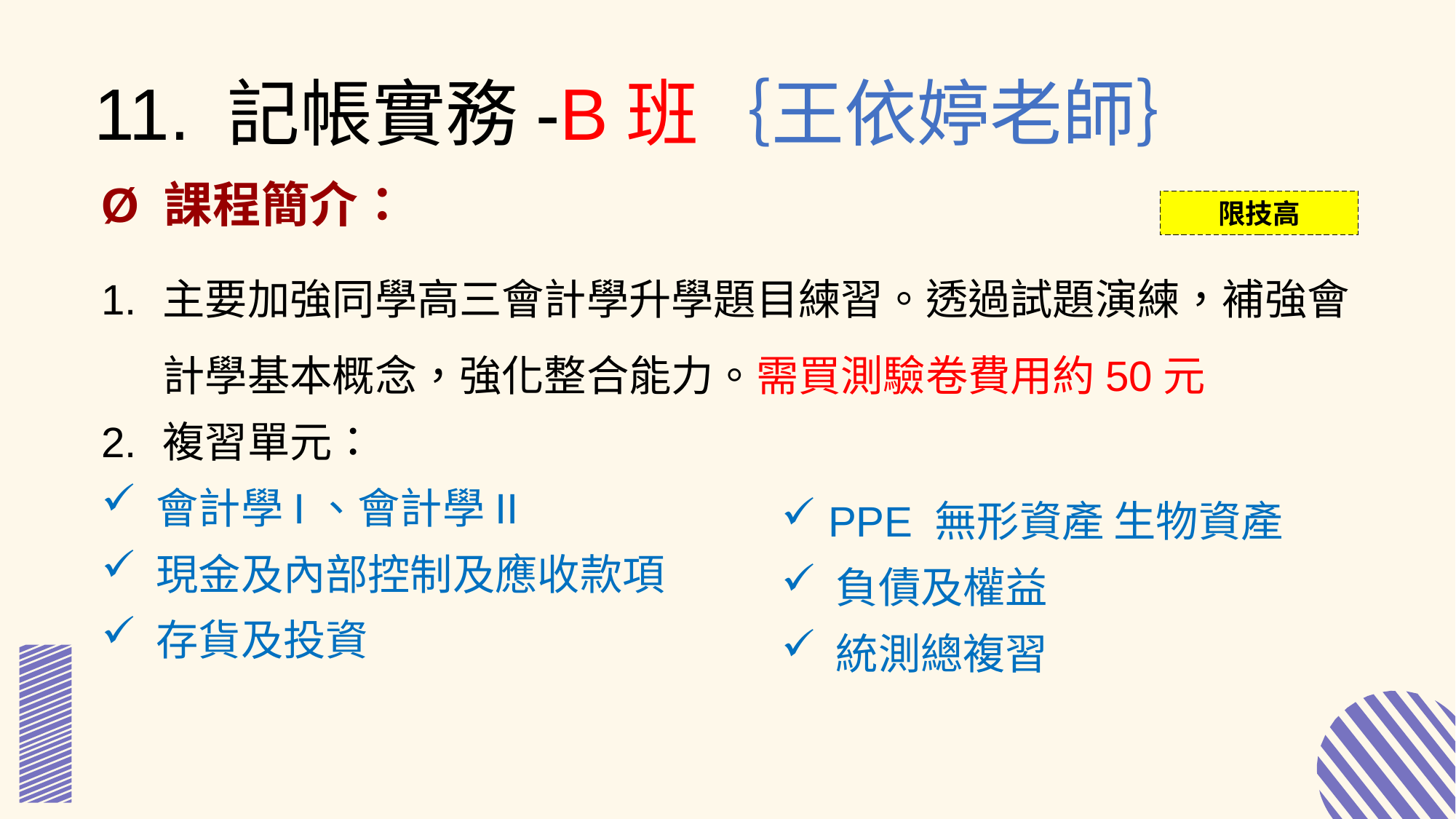

11. 記帳實務-B班｛王依婷老師｝
Ø 課程簡介：
主要加強同學高三會計學升學題目練習。透過試題演練，補強會計學基本概念，強化整合能力。需買測驗卷費用約50元
複習單元：
 會計學I、會計學II
 現金及內部控制及應收款項
 存貨及投資
限技高
 PPE 無形資產 生物資產
 負債及權益
 統測總複習